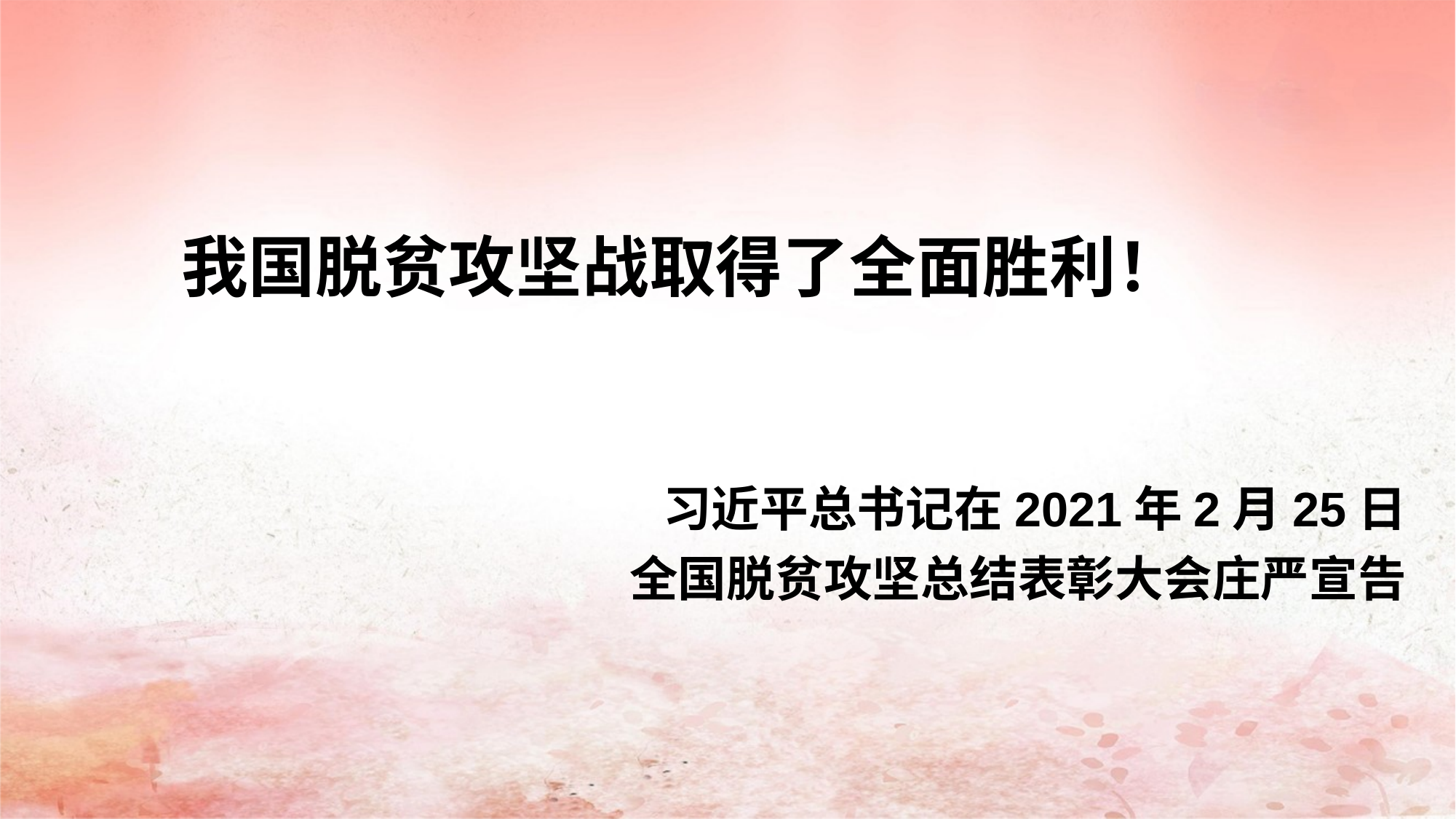

我国脱贫攻坚战取得了全面胜利！

习近平总书记在2021年2月25日
全国脱贫攻坚总结表彰大会庄严宣告